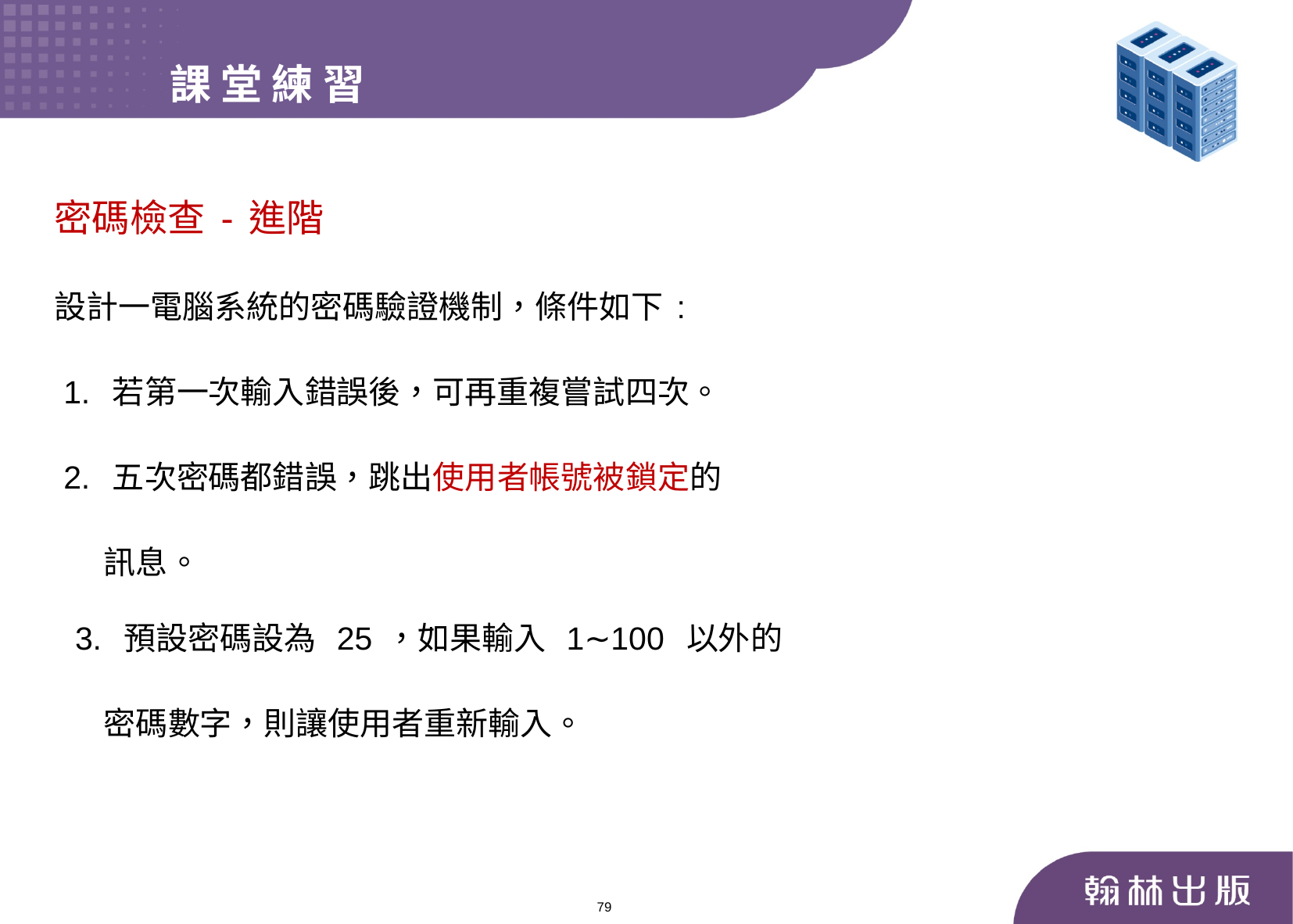

課 堂 練 習
密碼檢查-進階
設計一電腦系統的密碼驗證機制，條件如下:
 1. 若第一次輸入錯誤後，可再重複嘗試四次。
 2. 五次密碼都錯誤，跳出使用者帳號被鎖定的
     訊息。
 3. 預設密碼設為 25，如果輸入 1∼100 以外的
     密碼數字，則讓使用者重新輸入。

79